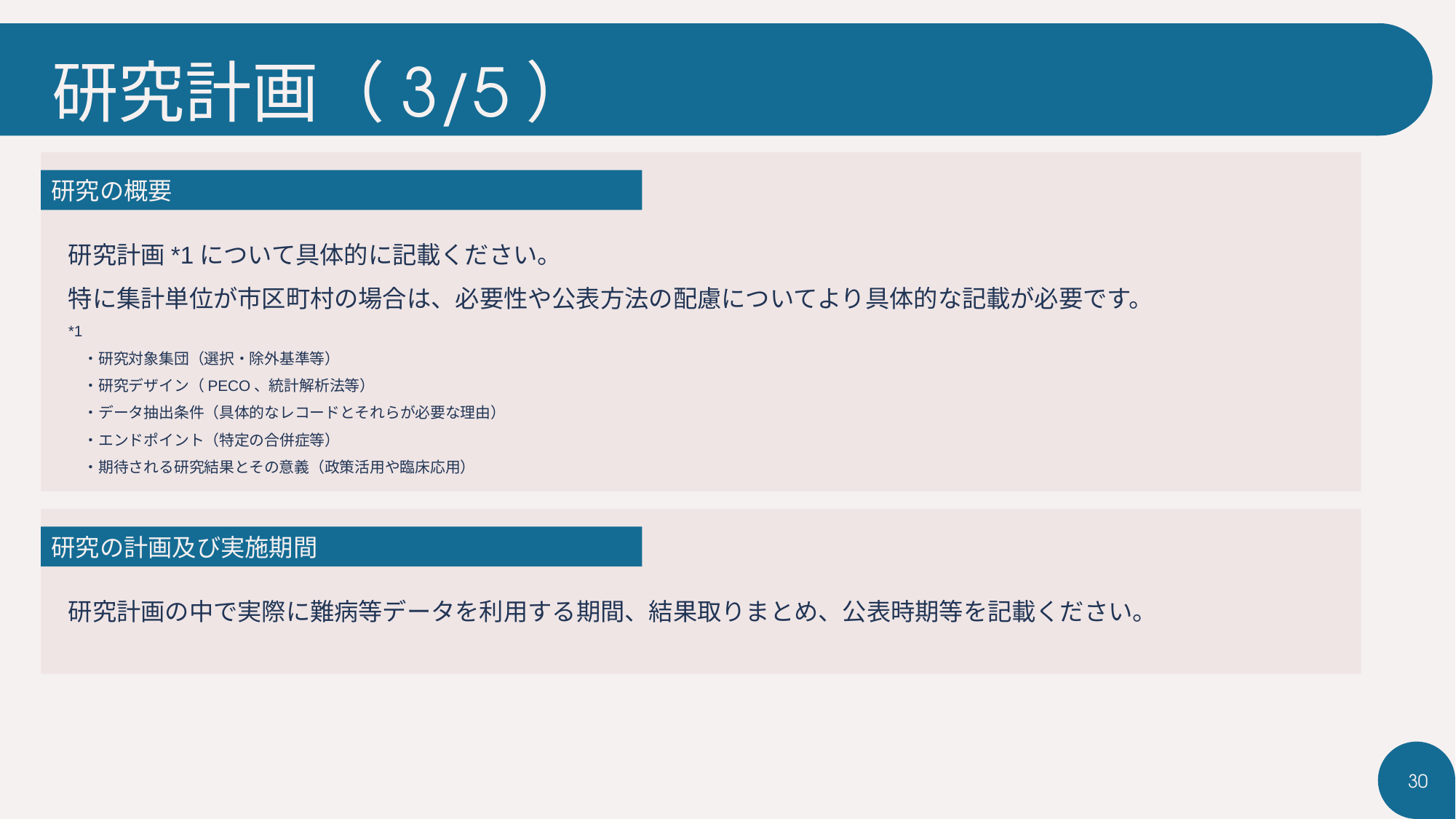

# 研究計画（3/5）

研究の概要
研究計画*1について具体的に記載ください。
特に集計単位が市区町村の場合は、必要性や公表方法の配慮についてより具体的な記載が必要です。
*1
　・研究対象集団（選択・除外基準等）
　・研究デザイン（PECO、統計解析法等）
　・データ抽出条件（具体的なレコードとそれらが必要な理由）
　・エンドポイント（特定の合併症等）
　・期待される研究結果とその意義（政策活用や臨床応用）

研究の計画及び実施期間
研究計画の中で実際に難病等データを利用する期間、結果取りまとめ、公表時期等を記載ください。
30